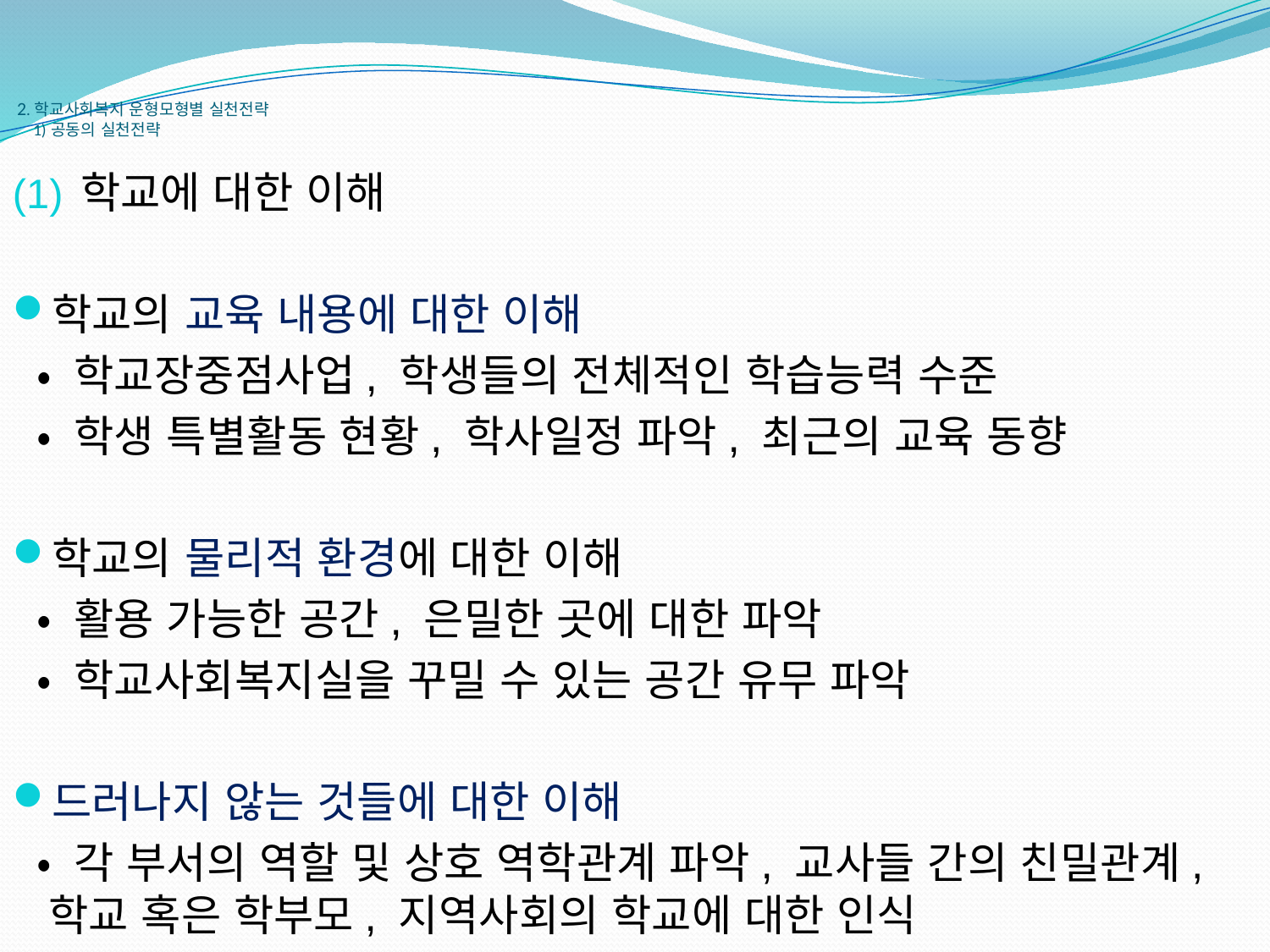

# 2. 학교사회복지 운형모형별 실천전략 1) 공동의 실천전략
학교에 대한 이해

학교의 교육 내용에 대한 이해
  • 학교장중점사업, 학생들의 전체적인 학습능력 수준
  • 학생 특별활동 현황, 학사일정 파악, 최근의 교육 동향

학교의 물리적 환경에 대한 이해
  • 활용 가능한 공간, 은밀한 곳에 대한 파악
  • 학교사회복지실을 꾸밀 수 있는 공간 유무 파악

드러나지 않는 것들에 대한 이해
  • 각 부서의 역할 및 상호 역학관계 파악, 교사들 간의 친밀관계, 학교 혹은 학부모, 지역사회의 학교에 대한 인식